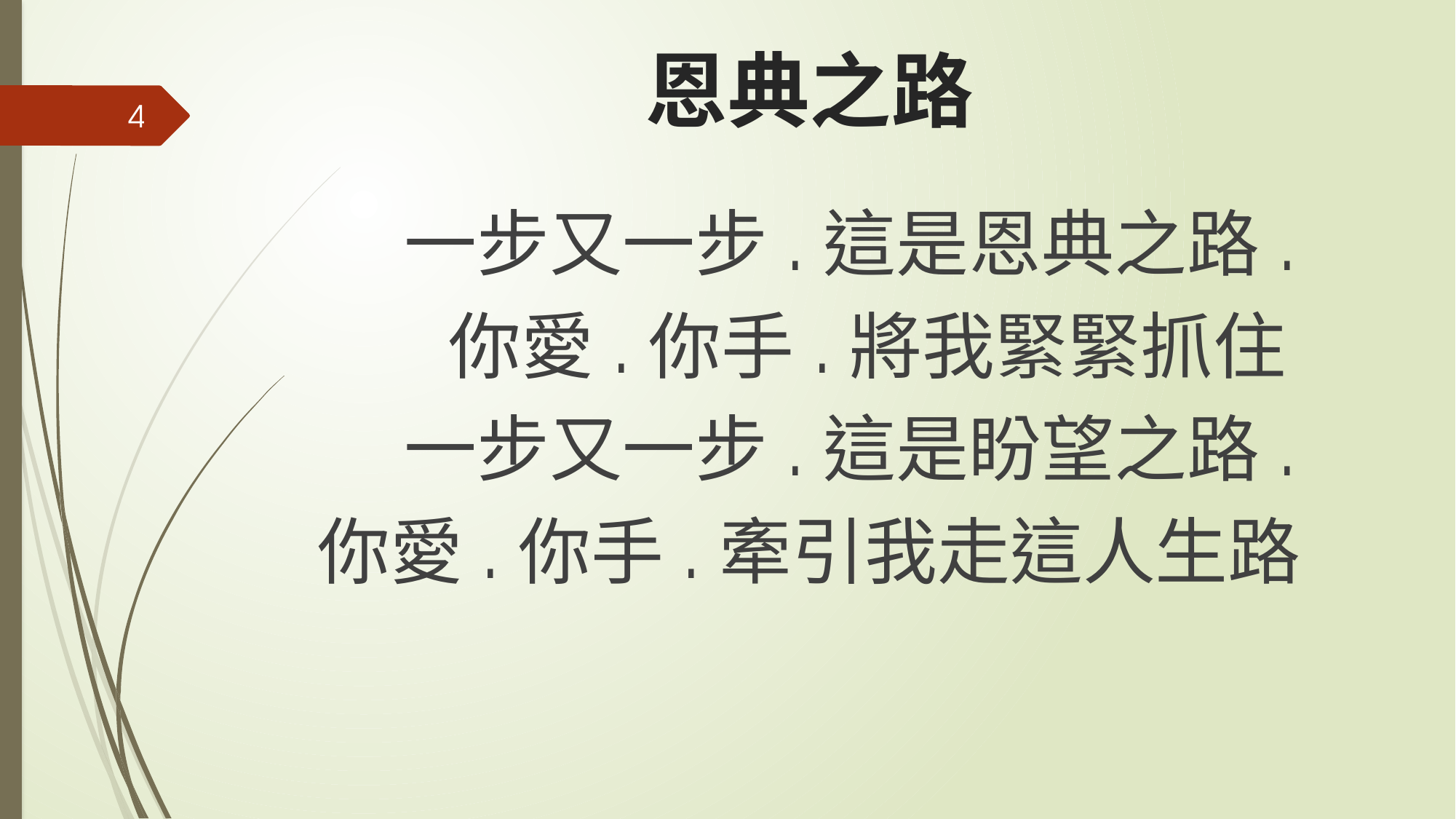

# 恩典之路
4
     一步又一步.這是恩典之路.
      你愛.你手.將我緊緊抓住
    一步又一步.這是盼望之路.
你愛.你手.牽引我走這人生路